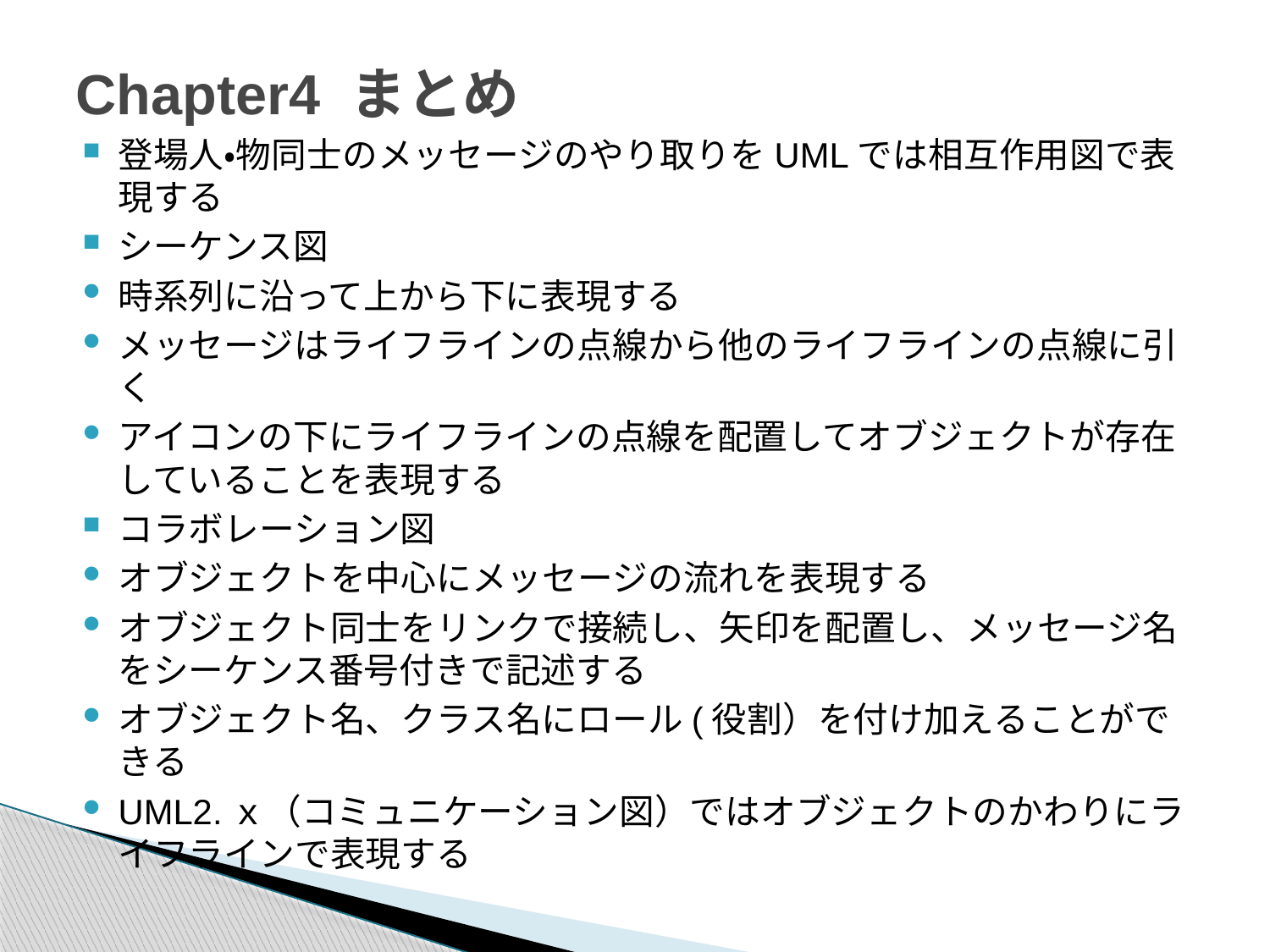

# Chapter4 まとめ
登場人・物同士のメッセージのやり取りをUMLでは相互作用図で表現する
シーケンス図
時系列に沿って上から下に表現する
メッセージはライフラインの点線から他のライフラインの点線に引く
アイコンの下にライフラインの点線を配置してオブジェクトが存在していることを表現する
コラボレーション図
オブジェクトを中心にメッセージの流れを表現する
オブジェクト同士をリンクで接続し、矢印を配置し、メッセージ名をシーケンス番号付きで記述する
オブジェクト名、クラス名にロール(役割）を付け加えることができる
UML2.ｘ（コミュニケーション図）ではオブジェクトのかわりにライフラインで表現する